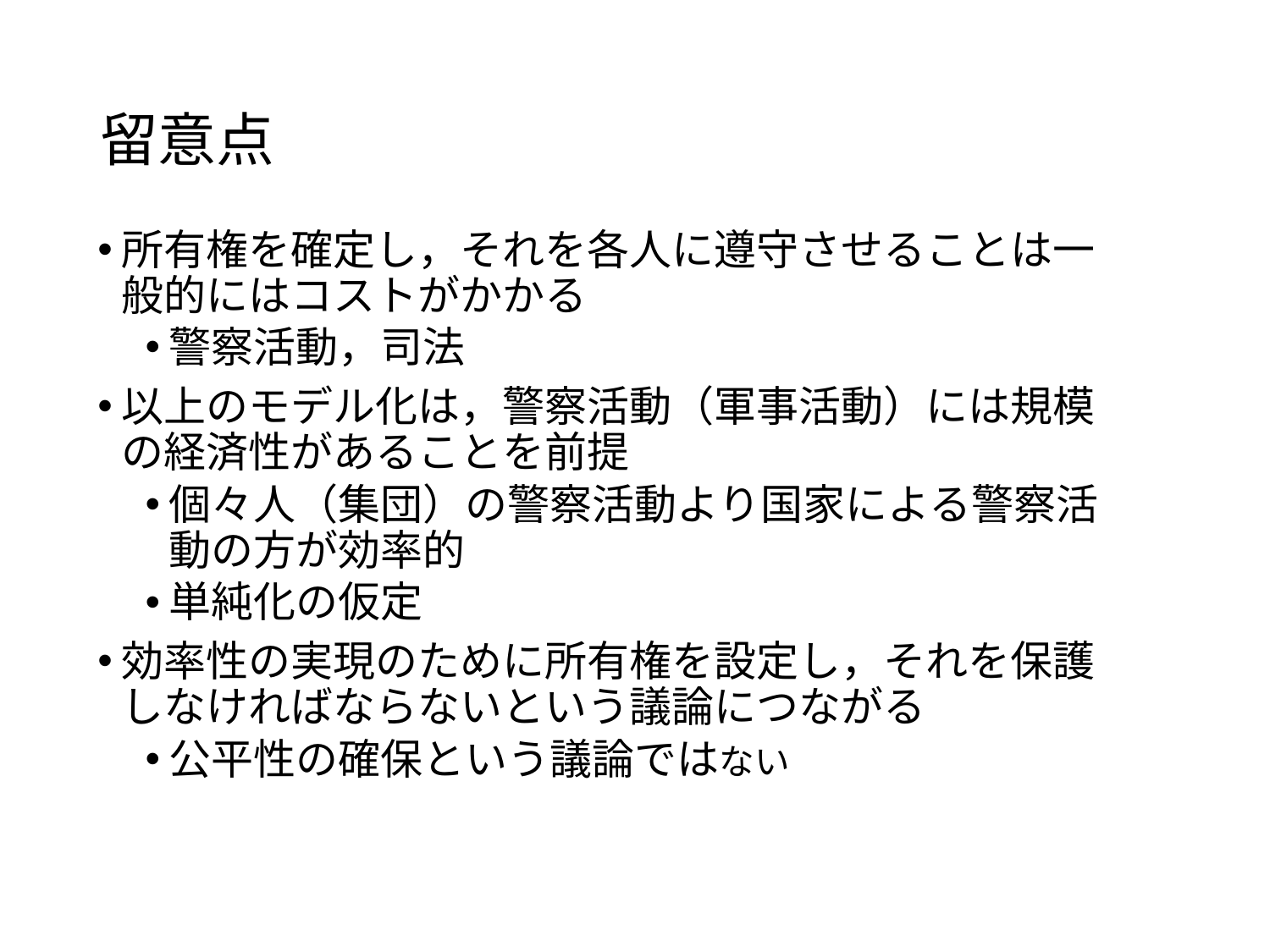

# 留意点
所有権を確定し，それを各人に遵守させることは一般的にはコストがかかる
警察活動，司法
以上のモデル化は，警察活動（軍事活動）には規模の経済性があることを前提
個々人（集団）の警察活動より国家による警察活動の方が効率的
単純化の仮定
効率性の実現のために所有権を設定し，それを保護しなければならないという議論につながる
公平性の確保という議論ではない